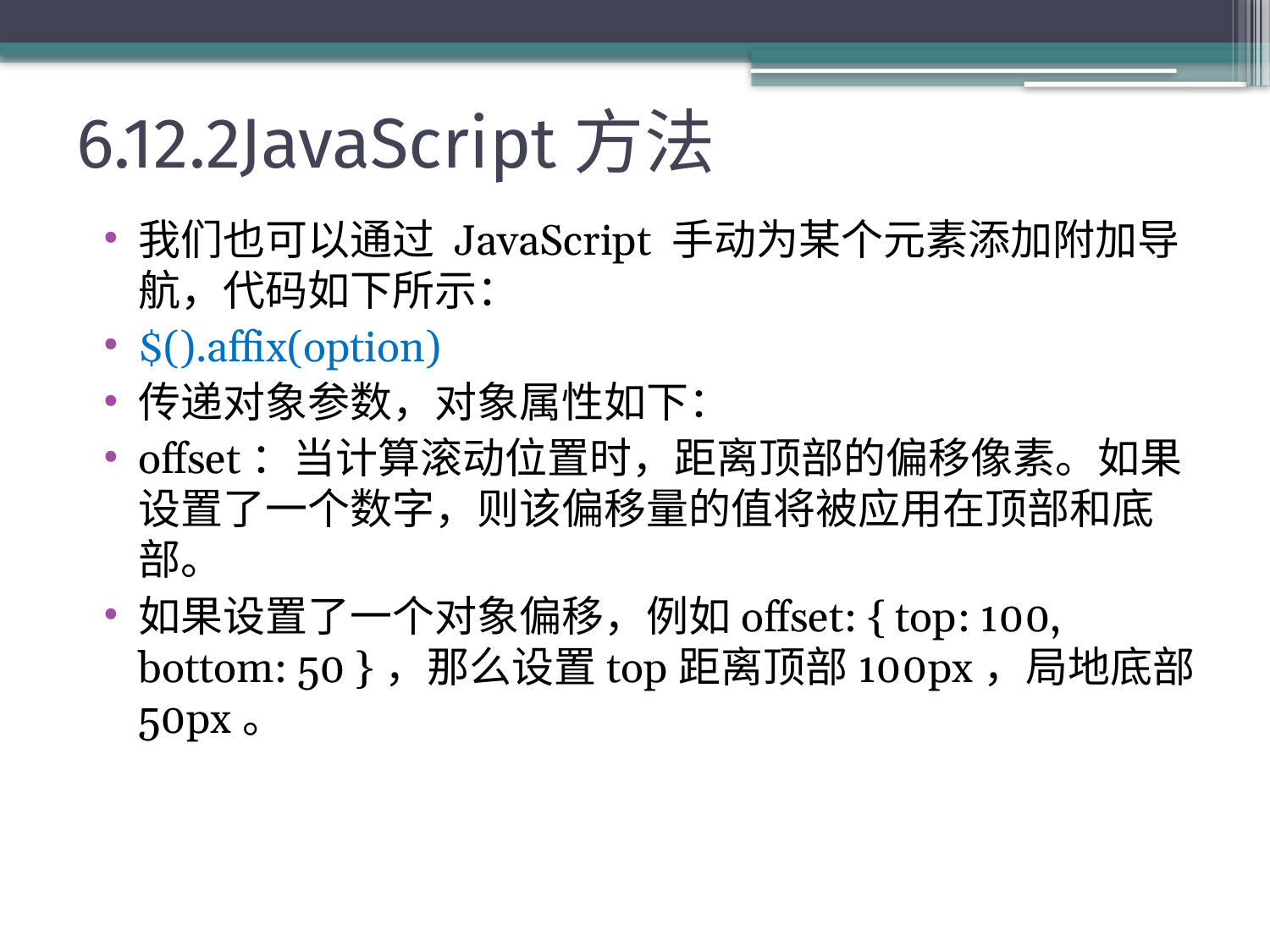

# 6.12.2JavaScript方法
我们也可以通过 JavaScript 手动为某个元素添加附加导航，代码如下所示：
$().affix(option)
传递对象参数，对象属性如下：
offset：当计算滚动位置时，距离顶部的偏移像素。如果设置了一个数字，则该偏移量的值将被应用在顶部和底部。
如果设置了一个对象偏移，例如offset: { top: 100, bottom: 50 }，那么设置top距离顶部100px，局地底部50px。